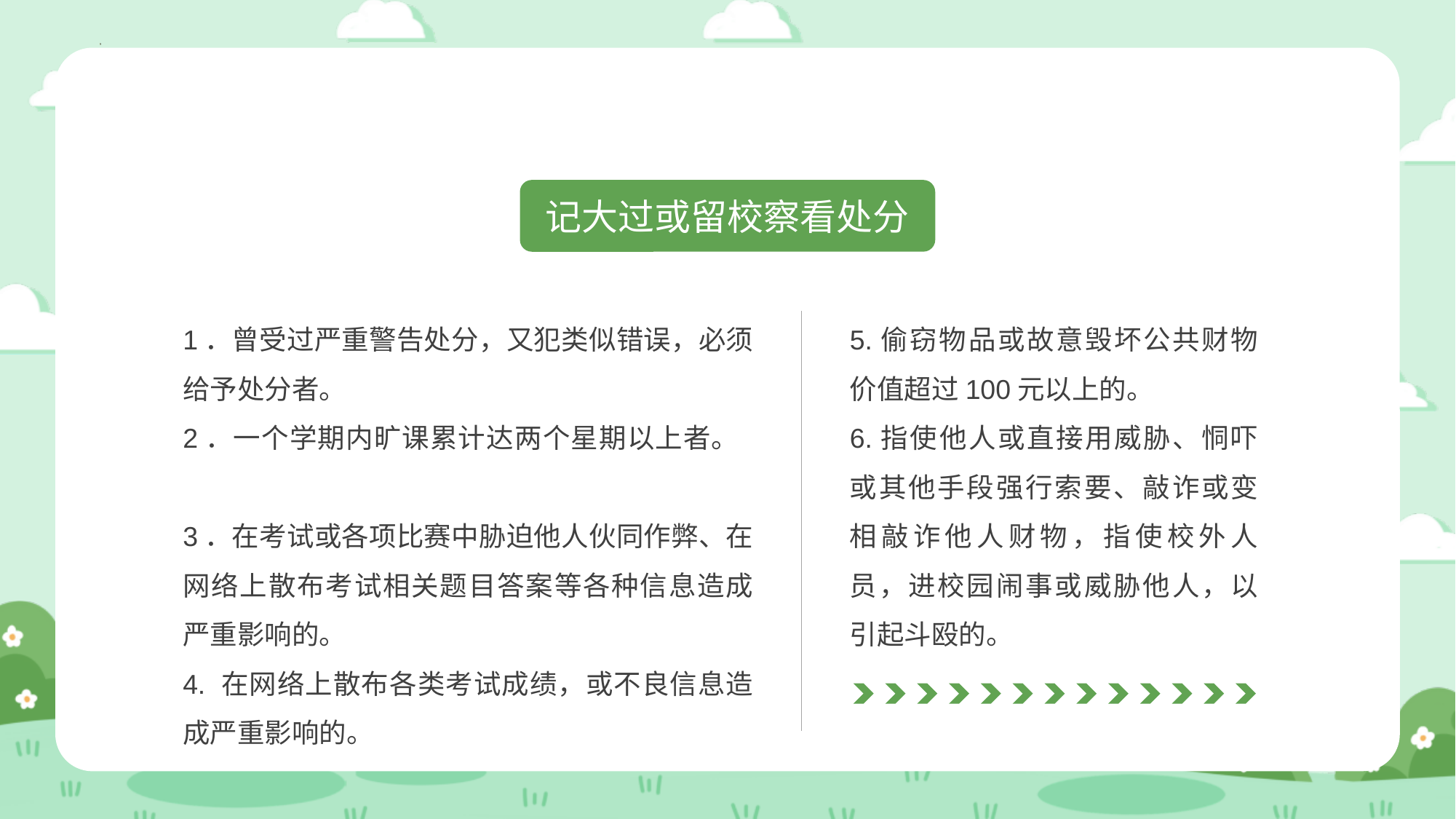

记大过或留校察看处分
1．曾受过严重警告处分，又犯类似错误，必须给予处分者。
2．一个学期内旷课累计达两个星期以上者。
3．在考试或各项比赛中胁迫他人伙同作弊、在网络上散布考试相关题目答案等各种信息造成严重影响的。
4. 在网络上散布各类考试成绩，或不良信息造成严重影响的。
5.偷窃物品或故意毁坏公共财物价值超过100元以上的。
6.指使他人或直接用威胁、恫吓或其他手段强行索要、敲诈或变相敲诈他人财物，指使校外人员，进校园闹事或威胁他人，以引起斗殴的。